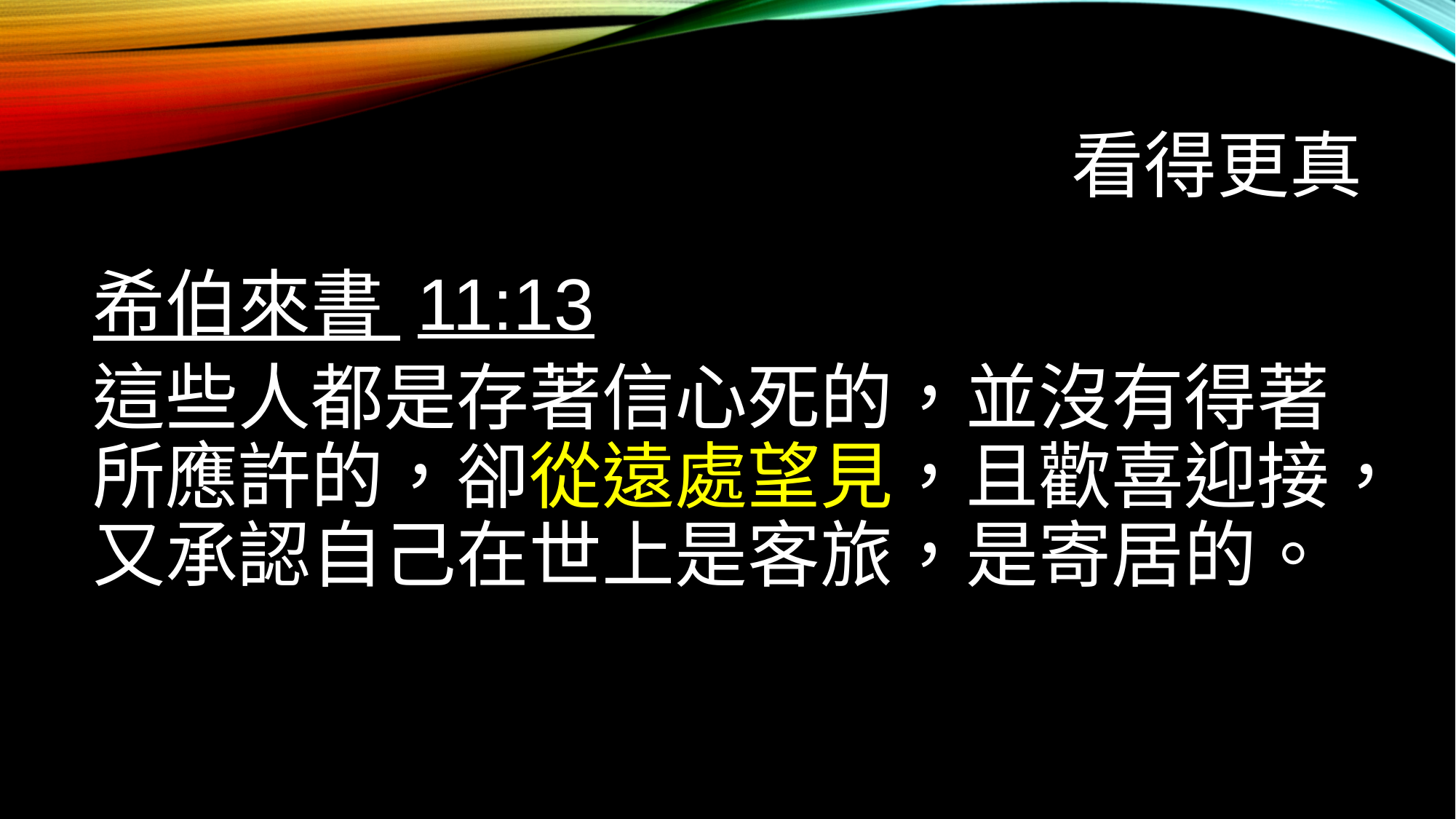

# 看得更真
希伯來書 11:13
這些人都是存著信心死的，並沒有得著所應許的，卻從遠處望見，且歡喜迎接，又承認自己在世上是客旅，是寄居的。